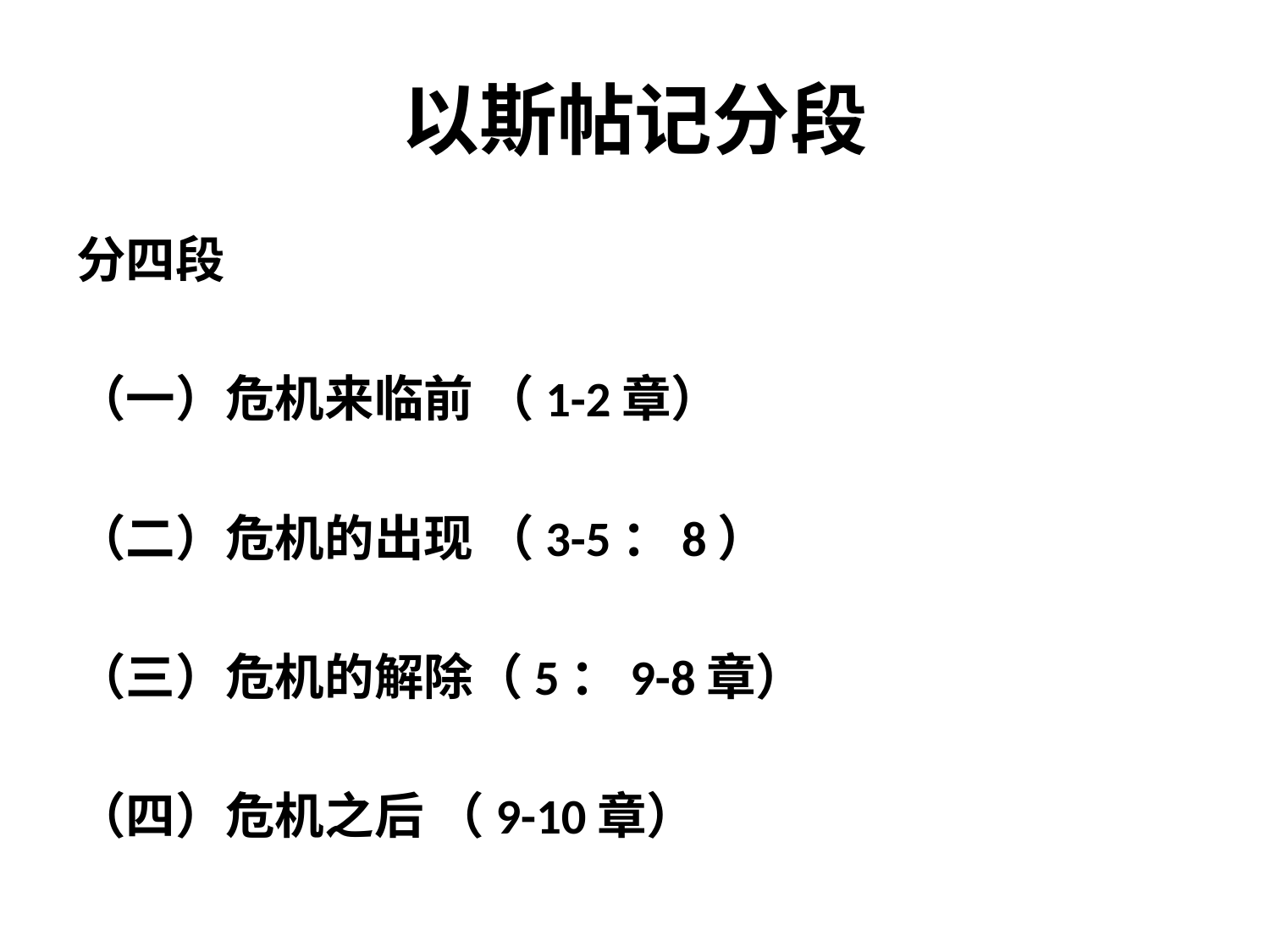

# 以斯帖记分段
分四段

（一）危机来临前 （1-2章）

（二）危机的出现 （3-5：8）

（三）危机的解除（5：9-8章）

（四）危机之后 （9-10章）
6